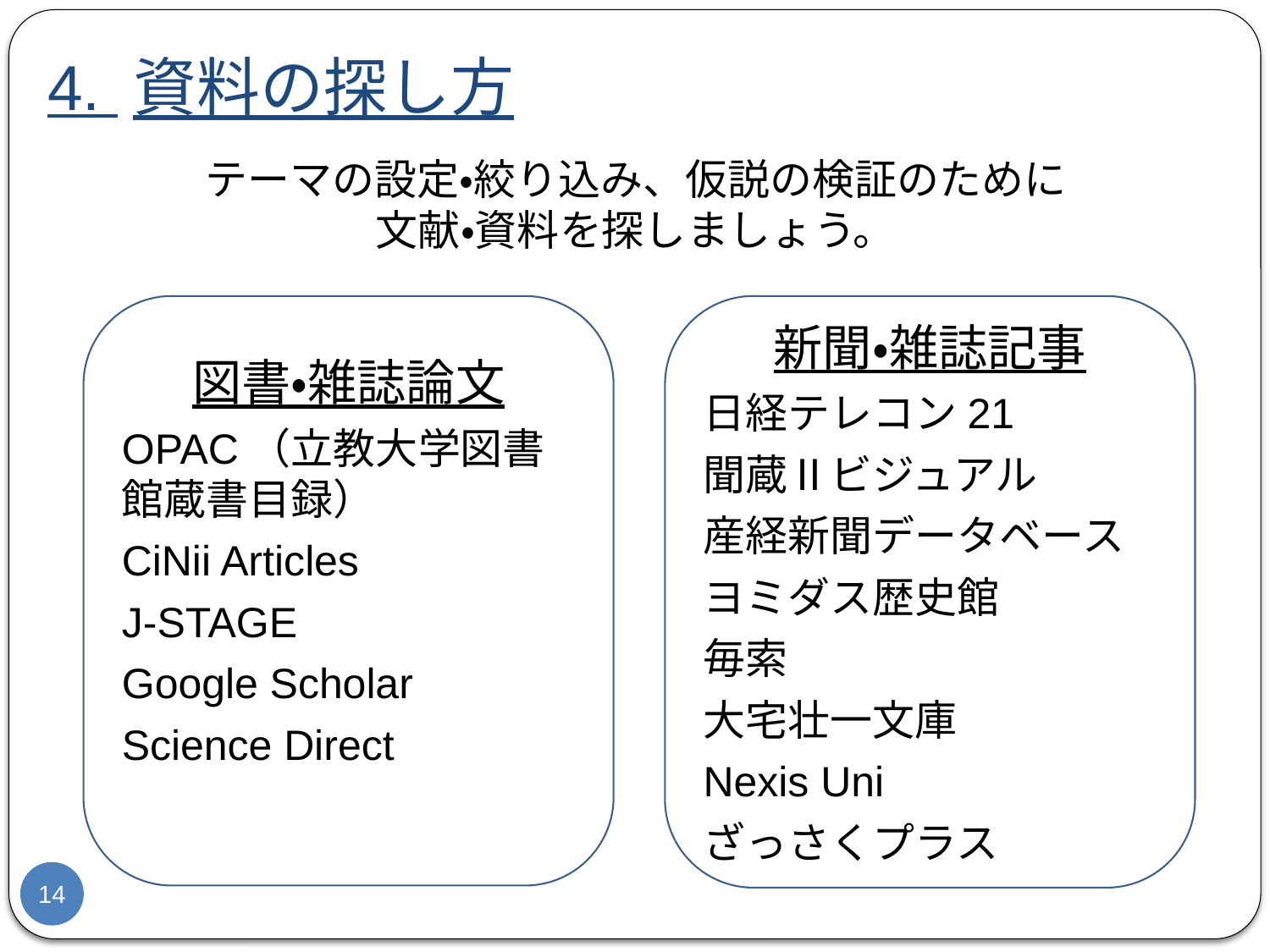

# 4. 資料の探し方
テーマの設定・絞り込み、仮説の検証のために
文献・資料を探しましょう。
図書・雑誌論文
OPAC（立教大学図書館蔵書目録）
CiNii Articles
J-STAGE
Google Scholar
Science Direct

新聞・雑誌記事
日経テレコン21
聞蔵Ⅱビジュアル
産経新聞データベース
ヨミダス歴史館
毎索
大宅壮一文庫
Nexis Uni
ざっさくプラス

14